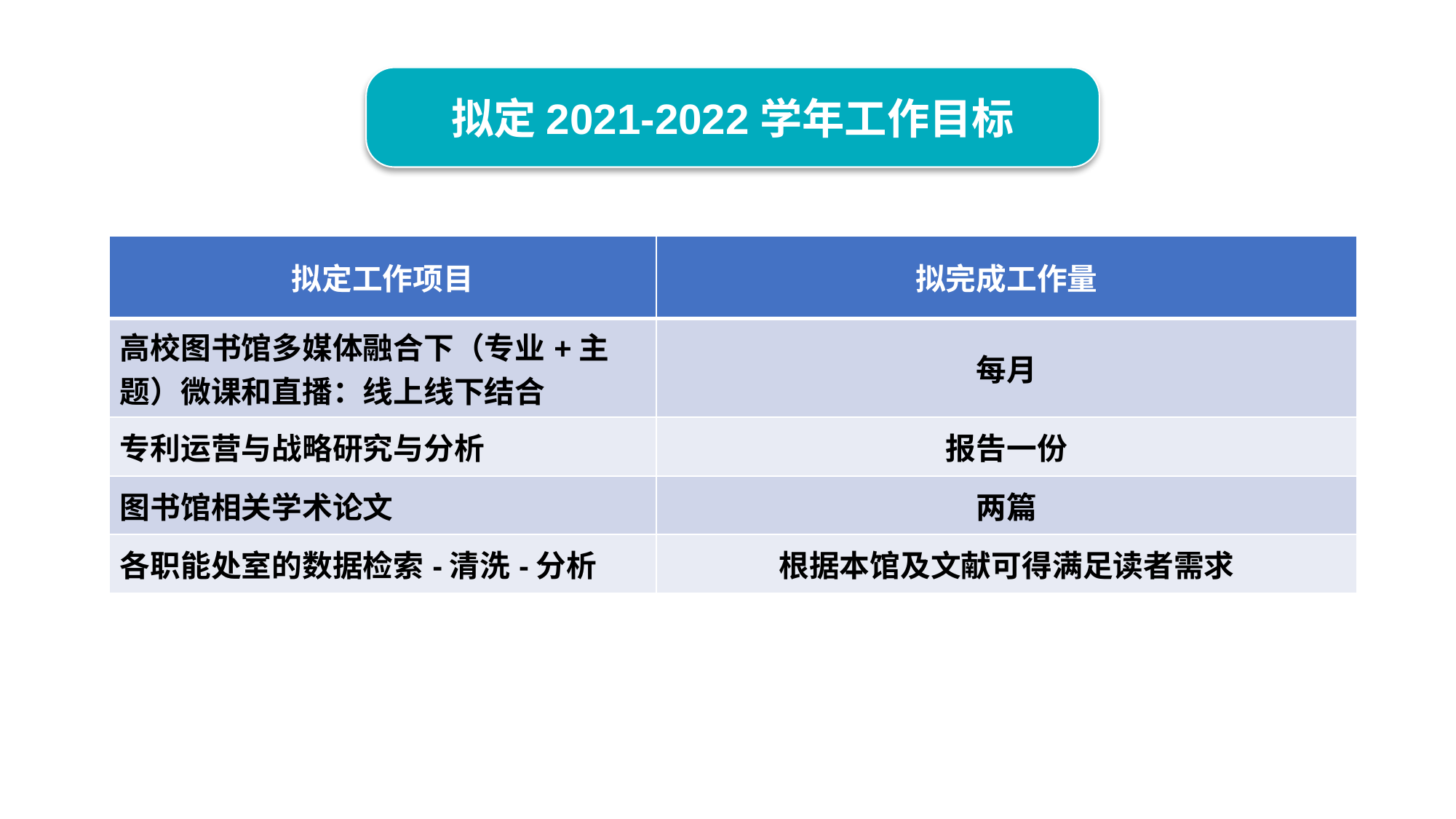

拟定2021-2022学年工作目标
| 拟定工作项目 | 拟完成工作量 |
| --- | --- |
| 高校图书馆多媒体融合下（专业+主题）微课和直播：线上线下结合 | 每月 |
| 专利运营与战略研究与分析 | 报告一份 |
| 图书馆相关学术论文 | 两篇 |
| 各职能处室的数据检索-清洗-分析 | 根据本馆及文献可得满足读者需求 |